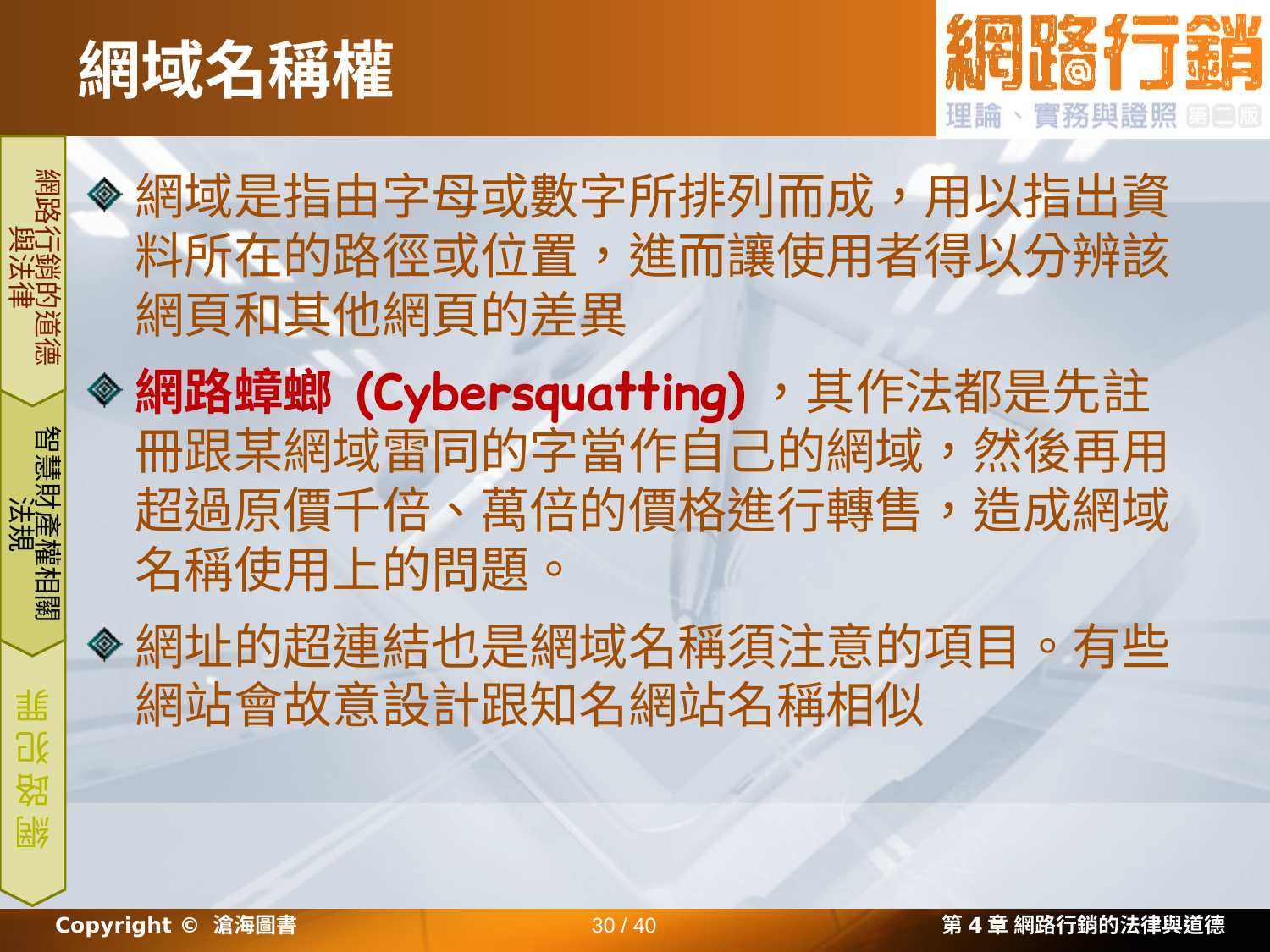

# 網域名稱權
網路行銷的道德與法律
網域是指由字母或數字所排列而成，用以指出資料所在的路徑或位置，進而讓使用者得以分辨該網頁和其他網頁的差異
網路蟑螂 (Cybersquatting)，其作法都是先註冊跟某網域雷同的字當作自己的網域，然後再用超過原價千倍、萬倍的價格進行轉售，造成網域名稱使用上的問題。
網址的超連結也是網域名稱須注意的項目。有些網站會故意設計跟知名網站名稱相似

智慧財產權相關法規

網路犯罪
Copyright © 滄海圖書
30 / 40
第4章 網路行銷的法律與道德